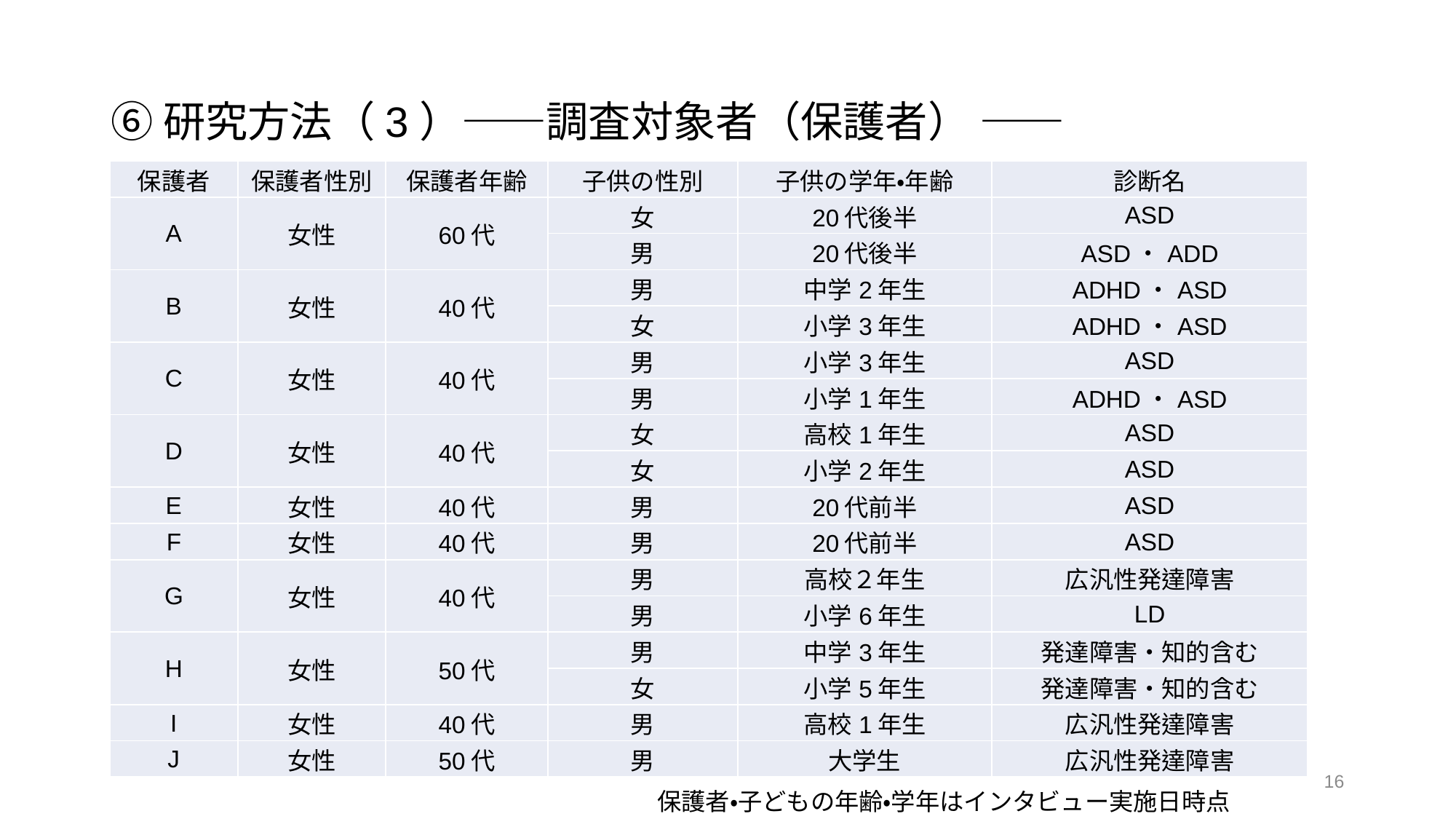

⑥研究方法（3）――調査対象者（保護者） ――
| 保護者 | 保護者性別 | 保護者年齢 | 子供の性別 | 子供の学年・年齢 | 診断名 |
| --- | --- | --- | --- | --- | --- |
| A | 女性 | 60代 | 女 | 20代後半 | ASD |
|  |  |  | 男 | 20代後半 | ASD・ADD |
| B | 女性 | 40代 | 男 | 中学2年生 | ADHD・ASD |
|  |  |  | 女 | 小学3年生 | ADHD・ASD |
| C | 女性 | 40代 | 男 | 小学3年生 | ASD |
|  |  |  | 男 | 小学1年生 | ADHD・ASD |
| D | 女性 | 40代 | 女 | 高校1年生 | ASD |
|  |  |  | 女 | 小学2年生 | ASD |
| E | 女性 | 40代 | 男 | 20代前半 | ASD |
| F | 女性 | 40代 | 男 | 20代前半 | ASD |
| G | 女性 | 40代 | 男 | 高校２年生 | 広汎性発達障害 |
|  |  |  | 男 | 小学6年生 | LD |
| H | 女性 | 50代 | 男 | 中学3年生 | 発達障害・知的含む |
|  |  |  | 女 | 小学5年生 | 発達障害・知的含む |
| I | 女性 | 40代 | 男 | 高校1年生 | 広汎性発達障害 |
| J | 女性 | 50代 | 男 | 大学生 | 広汎性発達障害 |
16
保護者・子どもの年齢・学年はインタビュー実施日時点